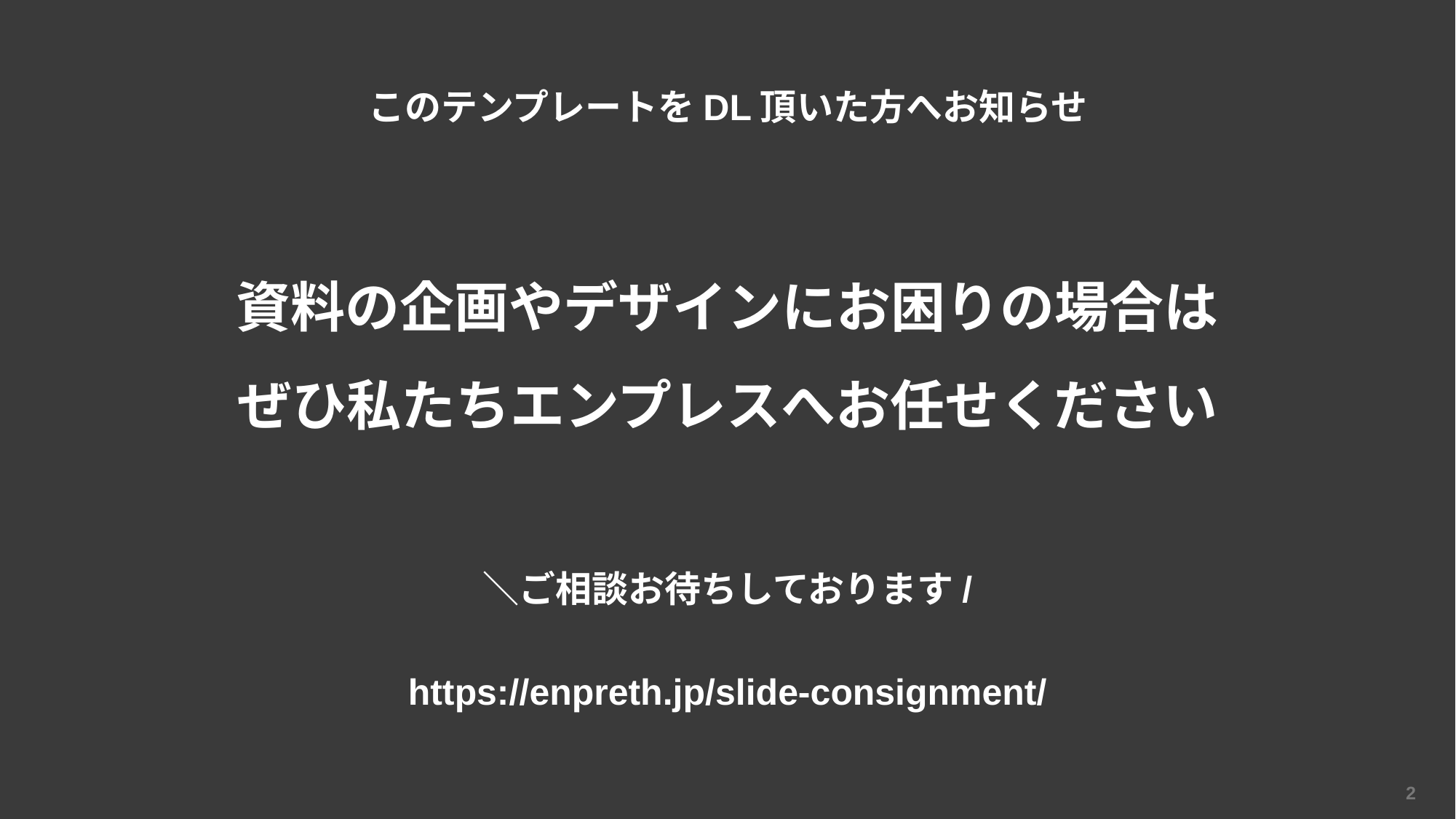

このテンプレートをDL頂いた方へお知らせ
資料の企画やデザインにお困りの場合は
ぜひ私たちエンプレスへお任せください
＼ご相談お待ちしております/
https://enpreth.jp/slide-consignment/
2